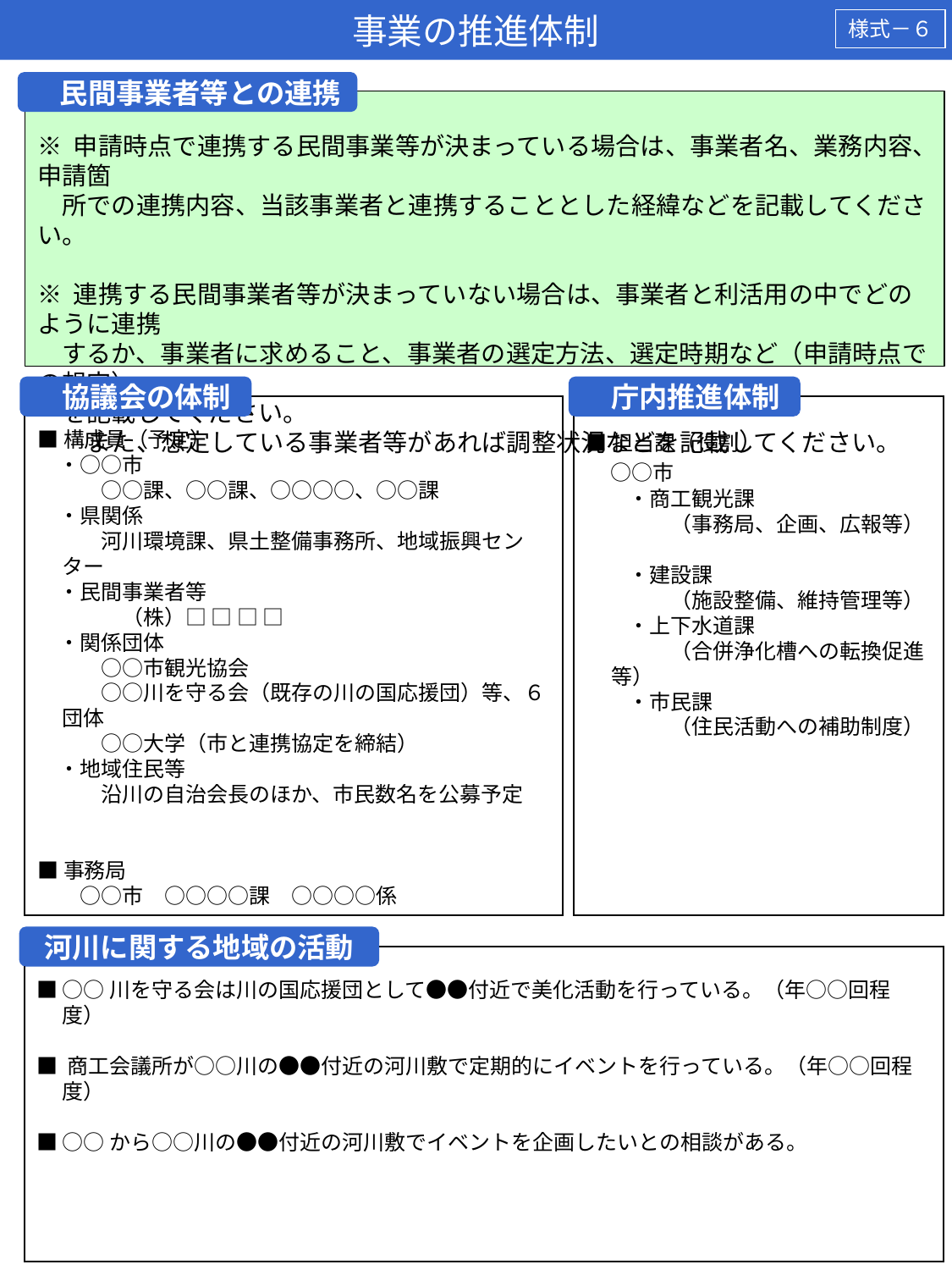

事業の推進体制
様式－６
　民間事業者等との連携

※ 申請時点で連携する民間事業等が決まっている場合は、事業者名、業務内容、申請箇
　所での連携内容、当該事業者と連携することとした経緯などを記載してください。

※ 連携する民間事業者等が決まっていない場合は、事業者と利活用の中でどのように連携
　するか、事業者に求めること、事業者の選定方法、選定時期など（申請時点での想定）
　を記載してください。
　　また、想定している事業者等があれば調整状況などを記載してください。
　協議会の体制
　庁内推進体制
■構成員（予定）
　・○○市
　　　○○課、○○課、○○○○、○○課
　・県関係
　　　河川環境課、県土整備事務所、地域振興センター
　・民間事業者等
　　　　（株）□ □ □ □
　・関係団体
　　　○○市観光協会
　　　○○川を守る会（既存の川の国応援団）等、６団体
　　　○○大学（市と連携協定を締結）
　・地域住民等
　　　沿川の自治会長のほか、市民数名を公募予定

■事務局
　　○○市　○○○○課　○○○○係

■担当課（役割）
　○○市
　　・商工観光課
　　　　（事務局、企画、広報等）
　　・建設課
　　　　（施設整備、維持管理等）
　　・上下水道課
　　　　（合併浄化槽への転換促進等）
　　・市民課
　　　　（住民活動への補助制度）

河川に関する地域の活動
■ ○○川を守る会は川の国応援団として●●付近で美化活動を行っている。（年○○回程度）

■ 商工会議所が○○川の●●付近の河川敷で定期的にイベントを行っている。（年○○回程度）

■ ○○から○○川の●●付近の河川敷でイベントを企画したいとの相談がある。